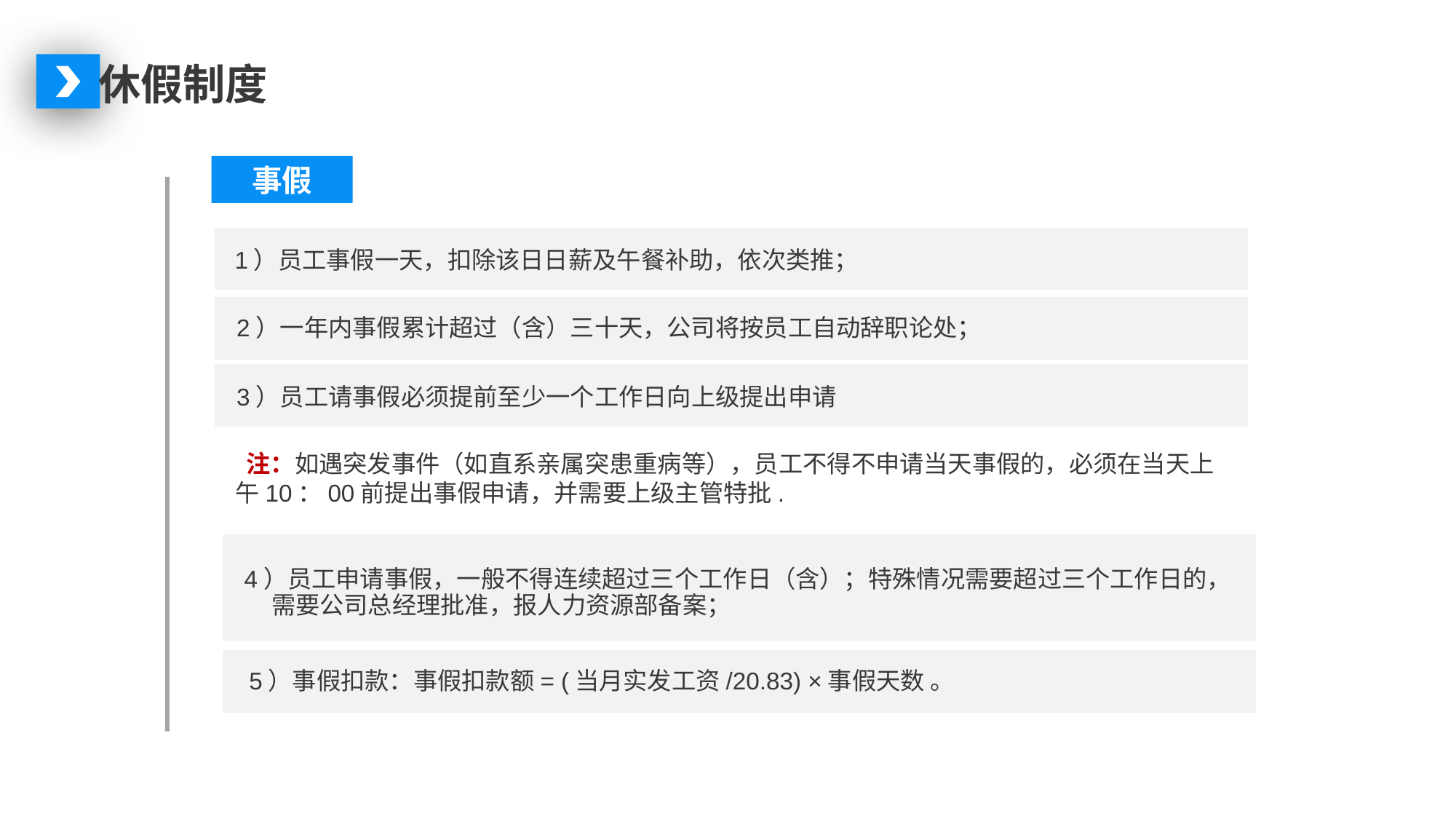

休假制度
事假

1）员工事假一天，扣除该日日薪及午餐补助，依次类推；

2）一年内事假累计超过（含）三十天，公司将按员工自动辞职论处；

3）员工请事假必须提前至少一个工作日向上级提出申请
 注：如遇突发事件（如直系亲属突患重病等），员工不得不申请当天事假的，必须在当天上午10：00前提出事假申请，并需要上级主管特批.

4）员工申请事假，一般不得连续超过三个工作日（含）；特殊情况需要超过三个工作日的，需要公司总经理批准，报人力资源部备案；

5）事假扣款：事假扣款额= (当月实发工资/20.83) ×事假天数 。